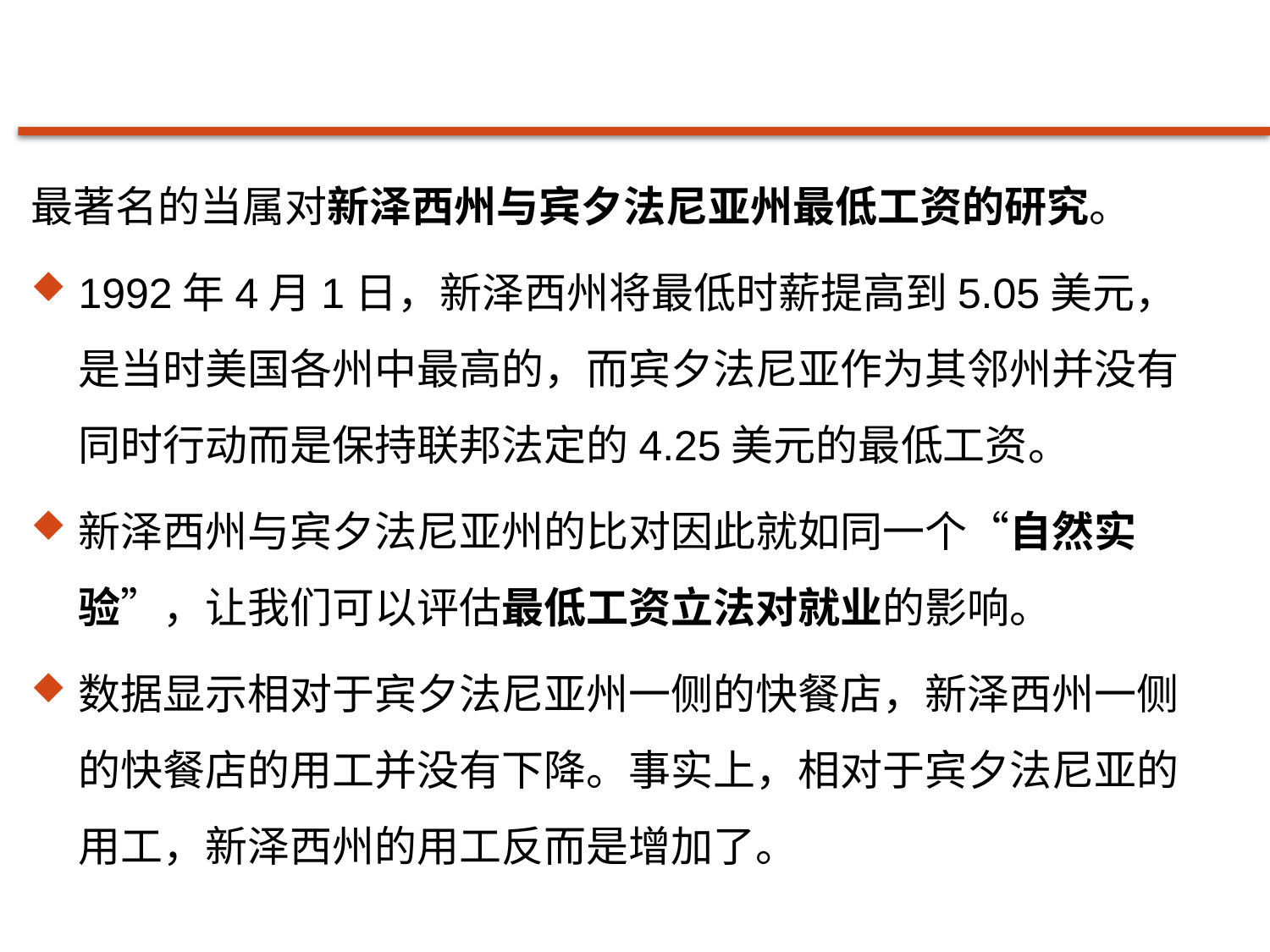

#
最著名的当属对新泽西州与宾夕法尼亚州最低工资的研究。
1992年4月1日，新泽西州将最低时薪提高到5.05美元，是当时美国各州中最高的，而宾夕法尼亚作为其邻州并没有同时行动而是保持联邦法定的4.25美元的最低工资。
新泽西州与宾夕法尼亚州的比对因此就如同一个“自然实验”，让我们可以评估最低工资立法对就业的影响。
数据显示相对于宾夕法尼亚州一侧的快餐店，新泽西州一侧的快餐店的用工并没有下降。事实上，相对于宾夕法尼亚的用工，新泽西州的用工反而是增加了。